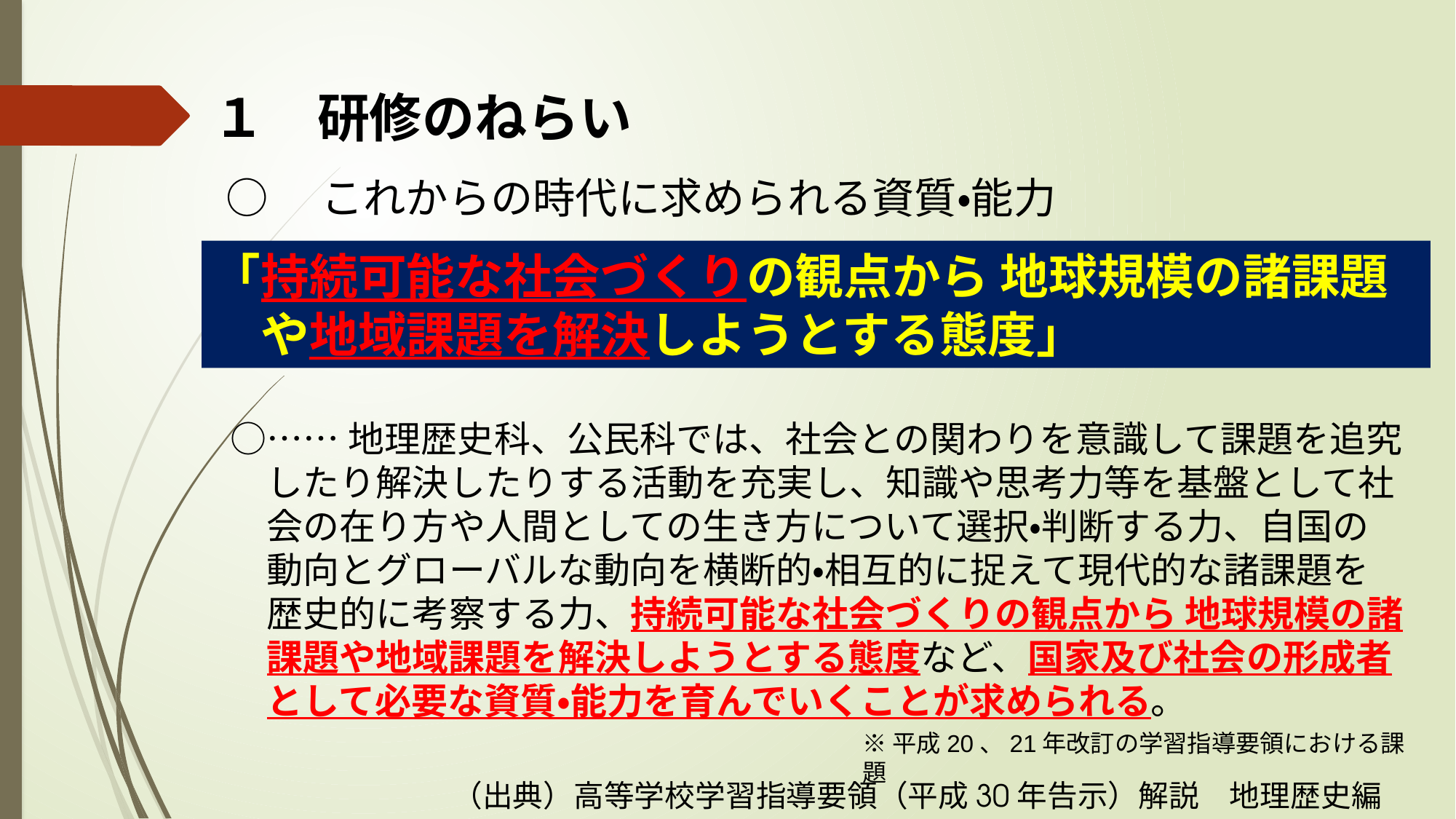

# １　研修のねらい
○　これからの時代に求められる資質・能力
「持続可能な社会づくりの観点から 地球規模の諸課題
　や地域課題を解決しようとする態度」
○……地理歴史科、公民科では、社会との関わりを意識して課題を追究
　したり解決したりする活動を充実し、知識や思考力等を基盤として社
　会の在り方や人間としての生き方について選択・判断する力、自国の
　動向とグローバルな動向を横断的・相互的に捉えて現代的な諸課題を
　歴史的に考察する力、持続可能な社会づくりの観点から 地球規模の諸
　課題や地域課題を解決しようとする態度など、国家及び社会の形成者
　として必要な資質・能力を育んでいくことが求められる。
※平成20、21年改訂の学習指導要領における課題
（出典）高等学校学習指導要領（平成30年告示）解説　地理歴史編